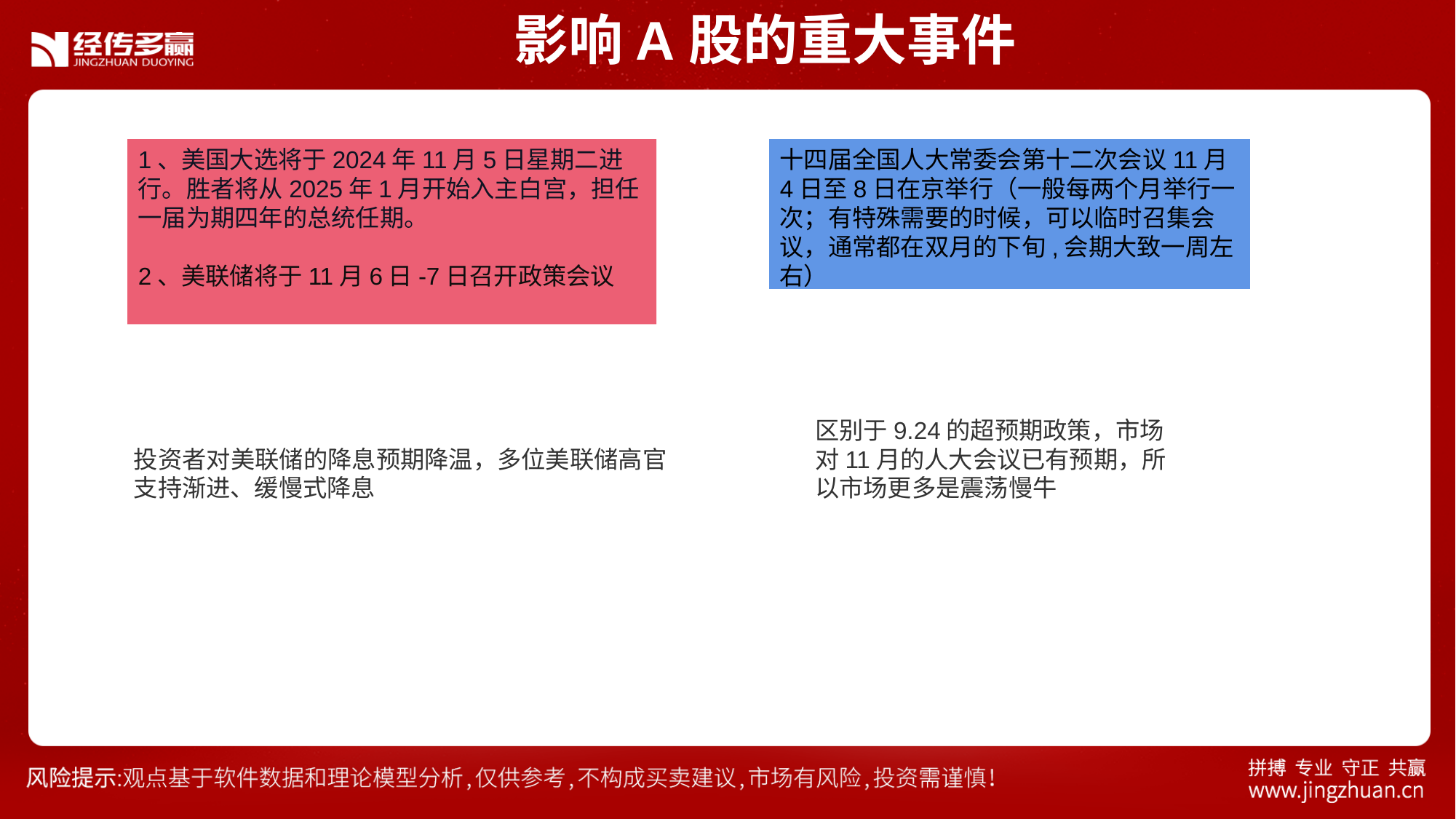

影响A股的重大事件
1、美国大选将于2024年11月5日星期二进行。胜者将从2025年1月开始入主白宫，担任一届为期四年的总统任期。

2、美联储将于11月6日-7日召开政策会议

十四届全国人大常委会第十二次会议11月4日至8日在京举行（一般每两个月举行一次；有特殊需要的时候，可以临时召集会议，通常都在双月的下旬,会期大致一周左右）

投资者对美联储的降息预期降温，多位美联储高官支持渐进、缓慢式降息
区别于9.24的超预期政策，市场对11月的人大会议已有预期，所以市场更多是震荡慢牛